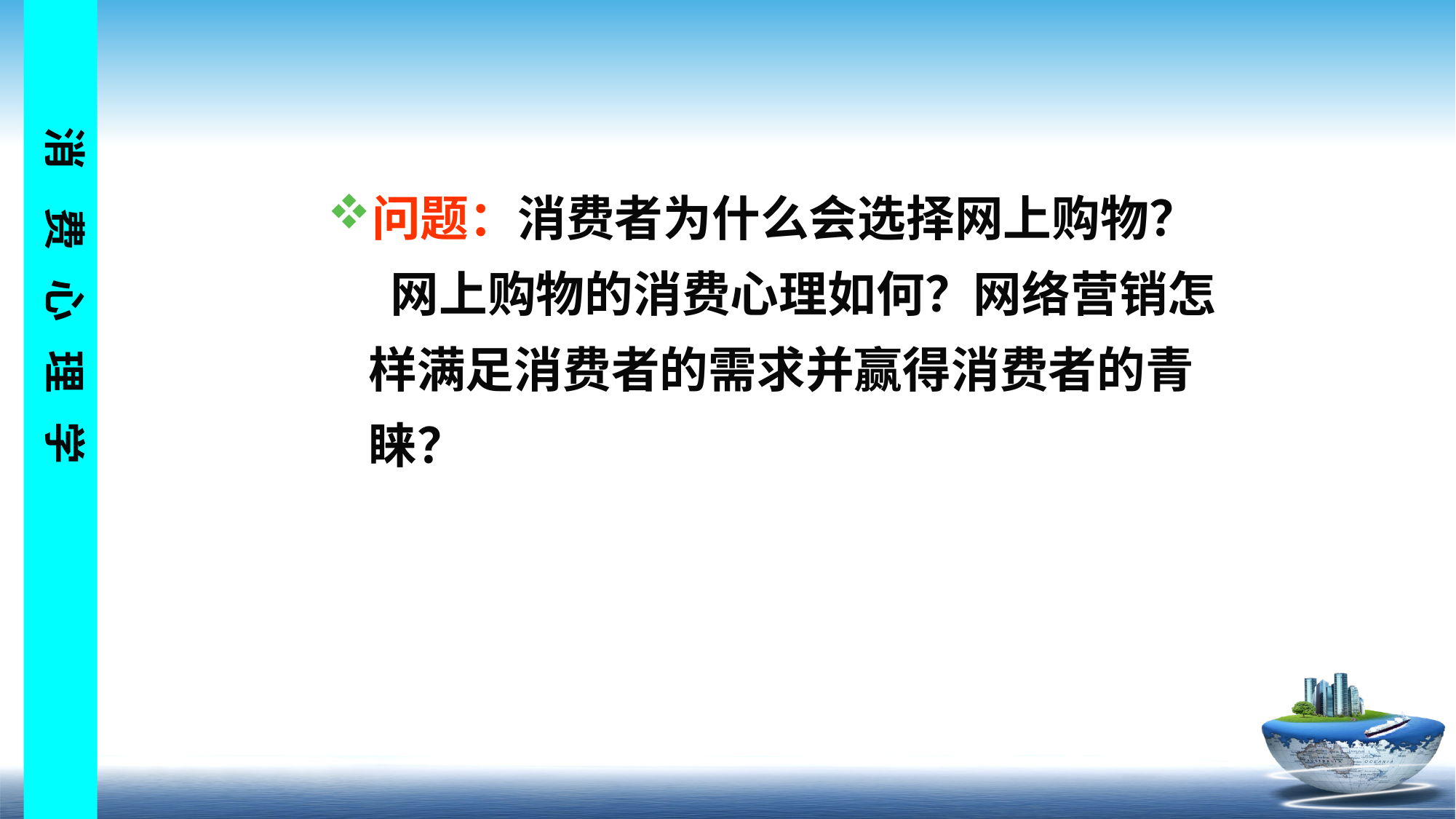

问题：消费者为什么会选择网上购物？    网上购物的消费心理如何？网络营销怎样满足消费者的需求并赢得消费者的青睐？